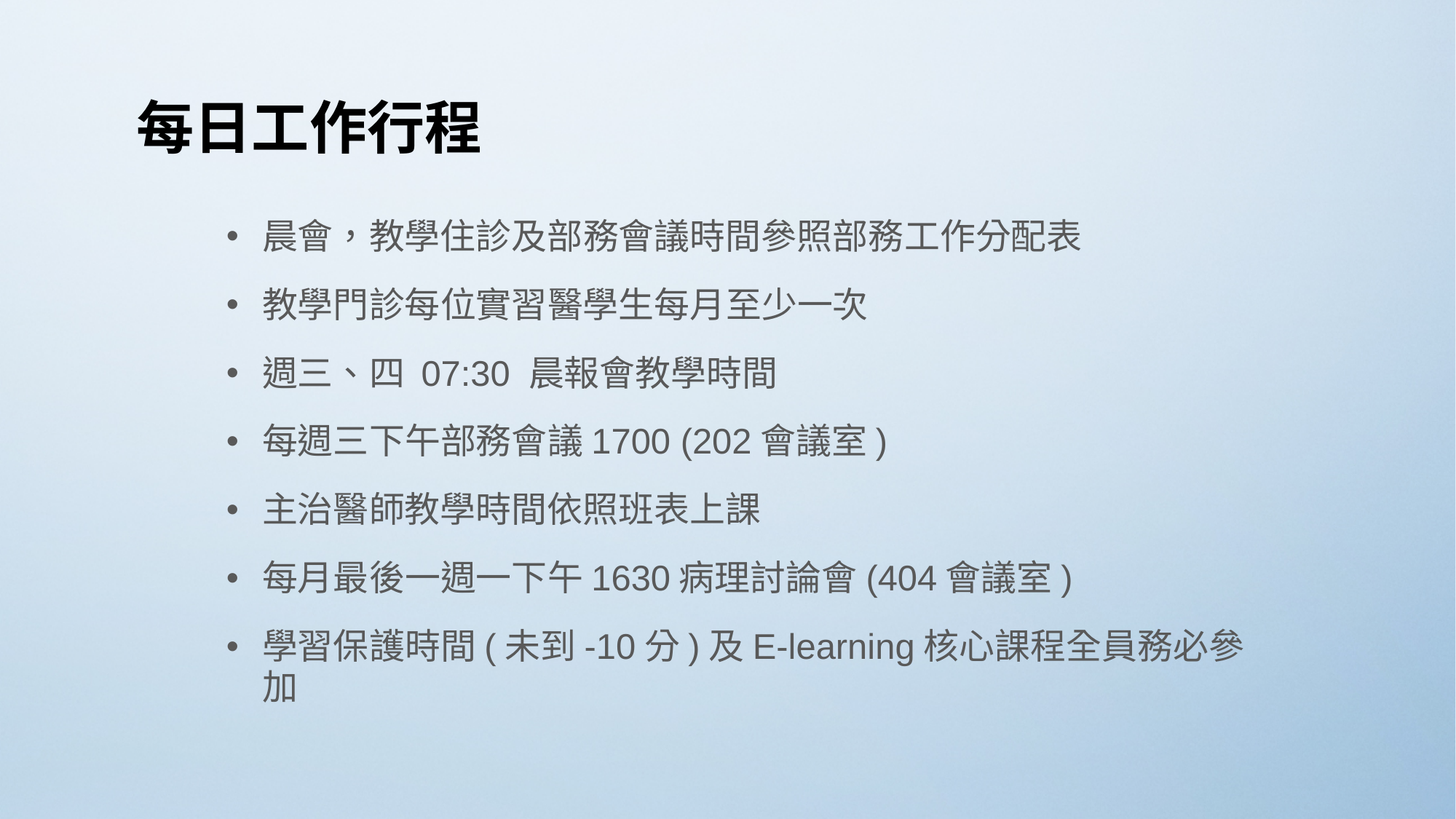

每日工作行程
晨會，教學住診及部務會議時間參照部務工作分配表
教學門診每位實習醫學生每月至少一次
週三、四 07:30 晨報會教學時間
每週三下午部務會議1700 (202會議室)
主治醫師教學時間依照班表上課
每月最後一週一下午1630病理討論會(404會議室)
學習保護時間(未到-10分)及E-learning核心課程全員務必參加